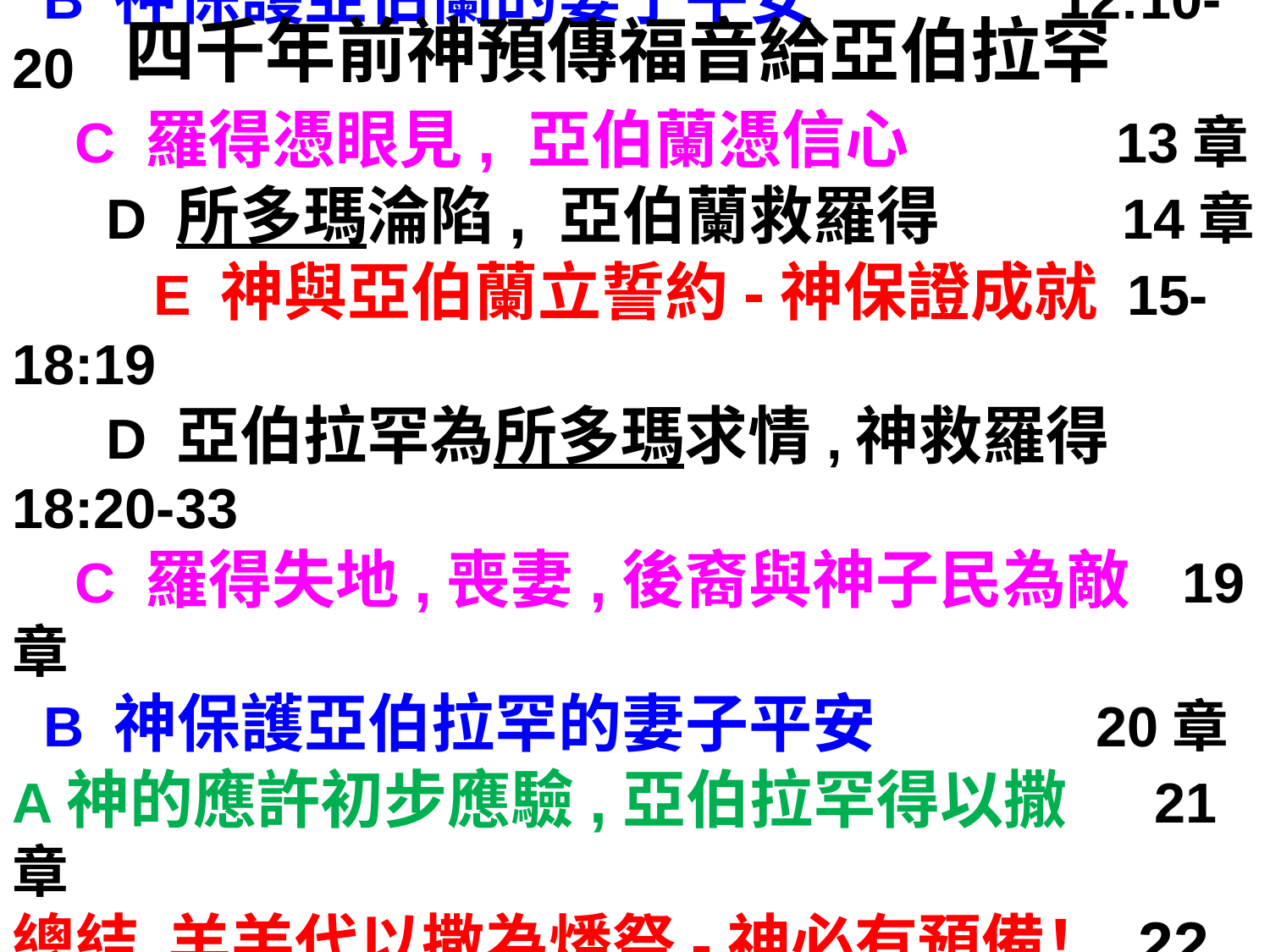

四千年前神預傳福音給亞伯拉罕
A神應許亞伯蘭國與福, 萬族因他得福 創12:1-9
  B 神保護亞伯蘭的妻子平安                  12:10-20
    C 羅得憑眼見, 亞伯蘭憑信心               13章
      D 所多瑪淪陷, 亞伯蘭救羅得             14章
         E 神與亞伯蘭立誓約-神保證成就 15-18:19
      D 亞伯拉罕為所多瑪求情,神救羅得18:20-33
    C 羅得失地,喪妻,後裔與神子民為敵   19章
  B 神保護亞伯拉罕的妻子平安                20章
A神的應許初步應驗,亞伯拉罕得以撒     21章
總結  羊羔代以撒為燔祭-神必有預備！ 22章
兩千年前基督成為贖罪祭, 第三天復活！